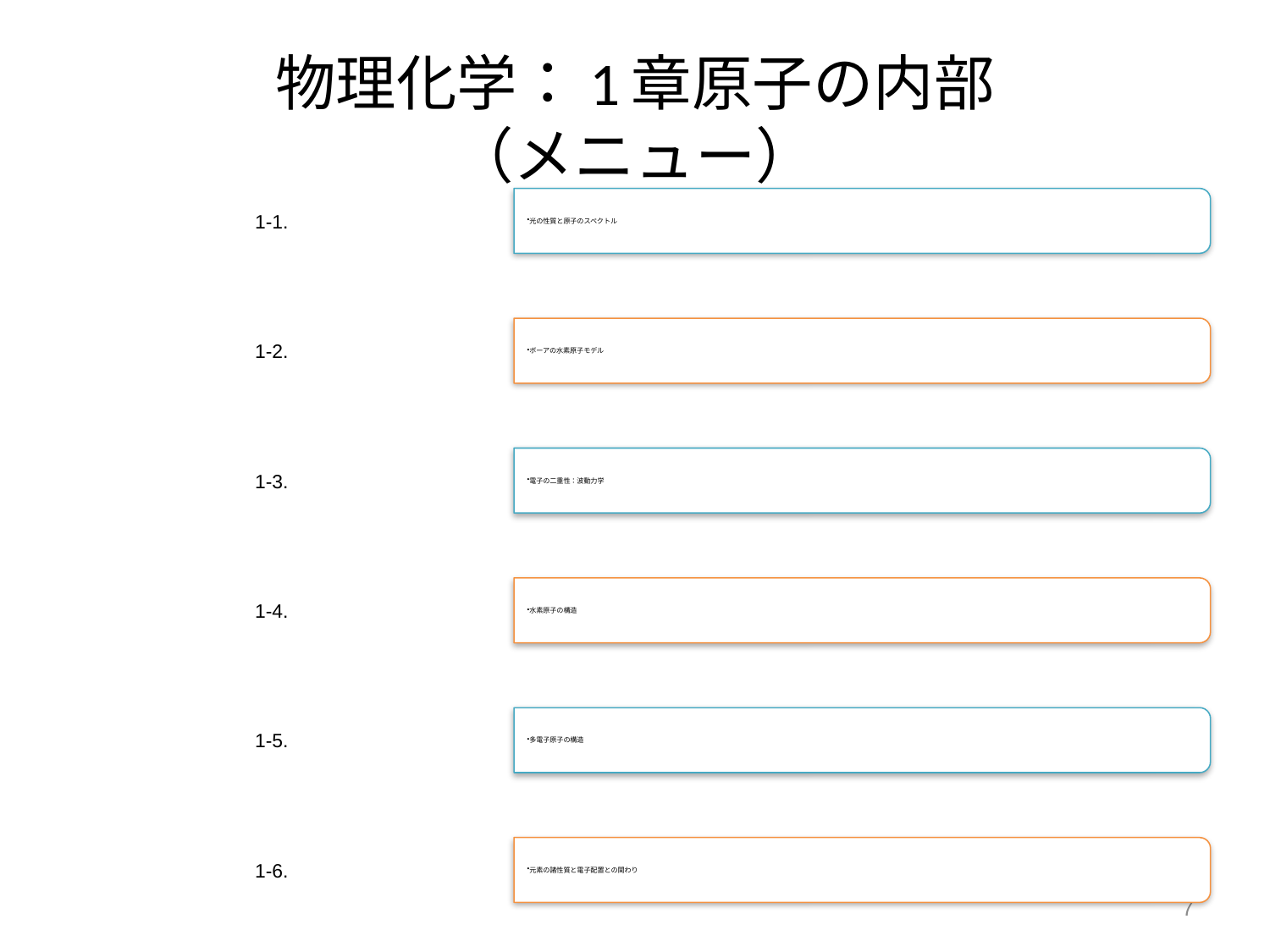

# 物理化学：1章原子の内部 （メニュー）
1-1.
1-2.
1-3.
1-4.
1-5.
1-6.
光の性質と原子のスペクトル
ボーアの水素原子モデル
電子の二重性：波動力学
水素原子の構造
多電子原子の構造
元素の諸性質と電子配置との関わり
7